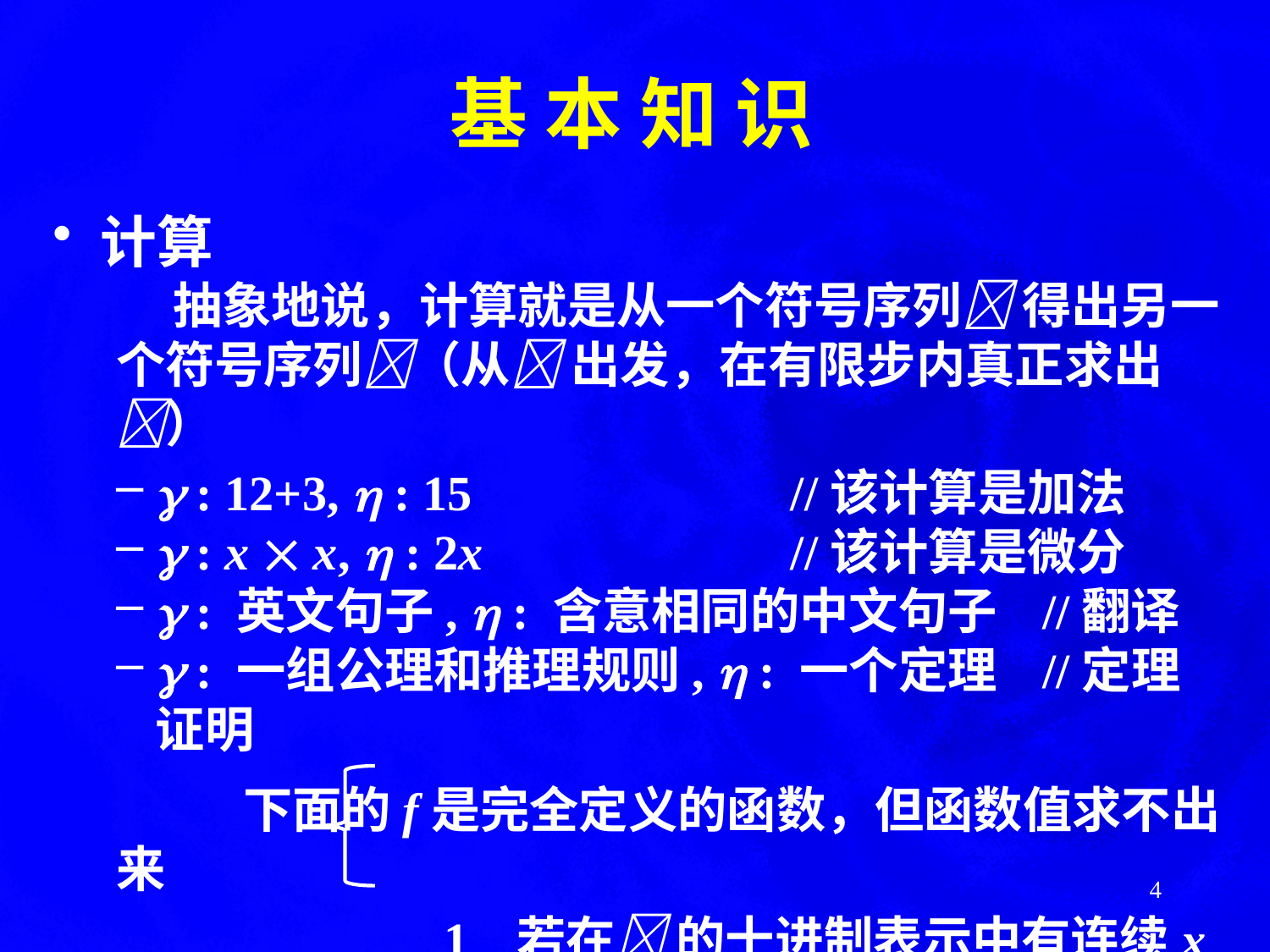

基 本 知 识
计算
    抽象地说，计算就是从一个符号序列γ 得出另一个符号序列η（从γ 出发，在有限步内真正求出η）
γ : 12+3, η : 15			//该计算是加法
γ : x × x, η : 2x 			//该计算是微分
γ : 英文句子, η : 含意相同的中文句子   //翻译
γ : 一组公理和推理规则, η : 一个定理   //定理证明
	下面的f是完全定义的函数，但函数值求不出来
		      1   若在π 的十进制表示中有连续x个5
	 f(x) =
		      0	 其他情况

4